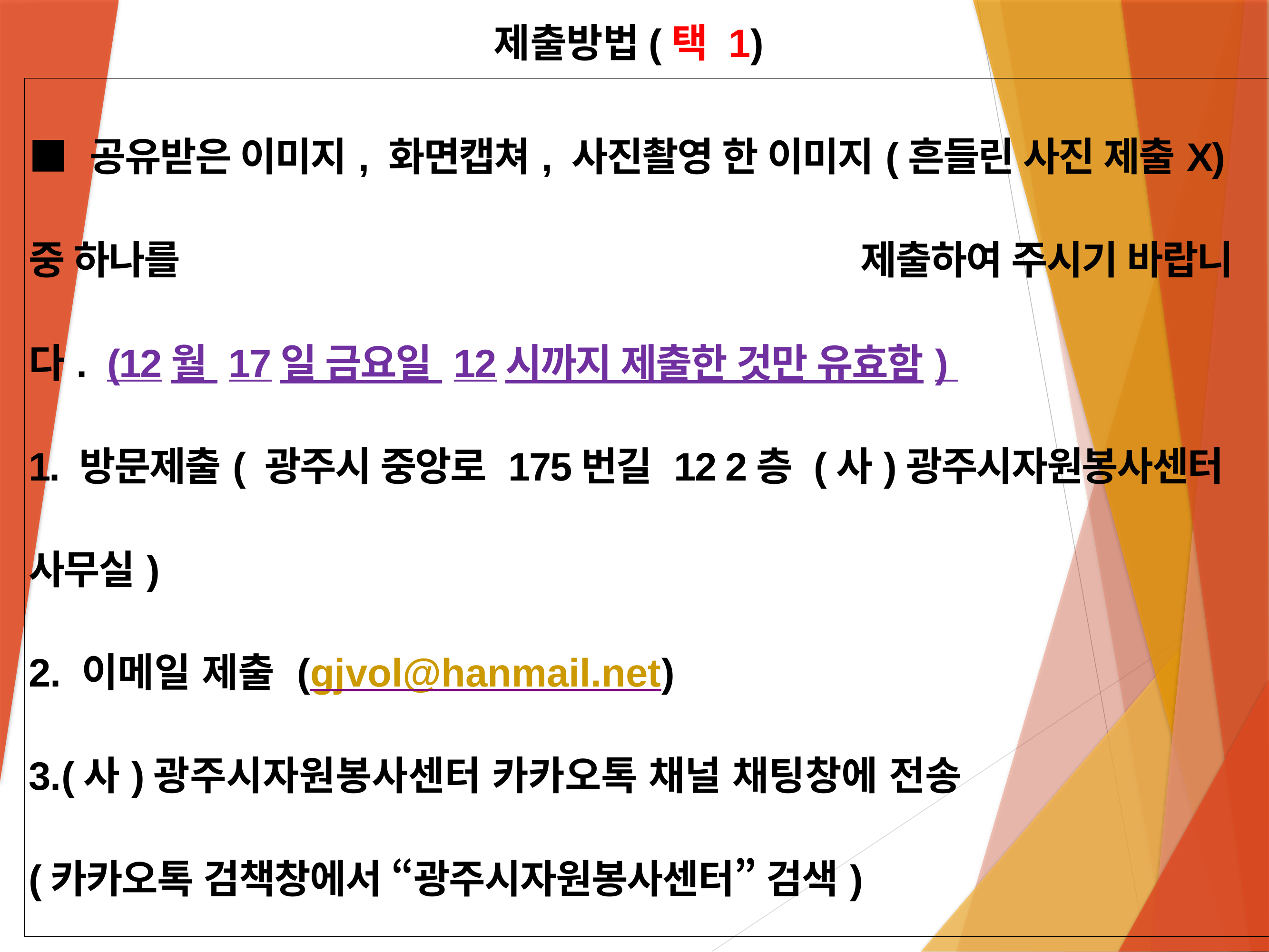

제출방법(택 1)
| ■ 공유받은 이미지, 화면캡쳐, 사진촬영 한 이미지(흔들린 사진 제출X) 중 하나를 제출하여 주시기 바랍니다. (12월 17일 금요일 12시까지 제출한 것만 유효함) 1. 방문제출( 광주시 중앙로 175번길 12 2층 (사)광주시자원봉사센터 사무실) 2. 이메일 제출 (gjvol@hanmail.net) 3.(사)광주시자원봉사센터 카카오톡 채널 채팅창에 전송 (카카오톡 검책창에서 “광주시자원봉사센터” 검색) 4. 010-8234-0526 (광주시자원봉사센터 김진영 팀장) 번호로 문자메세지 전송 |
| --- |